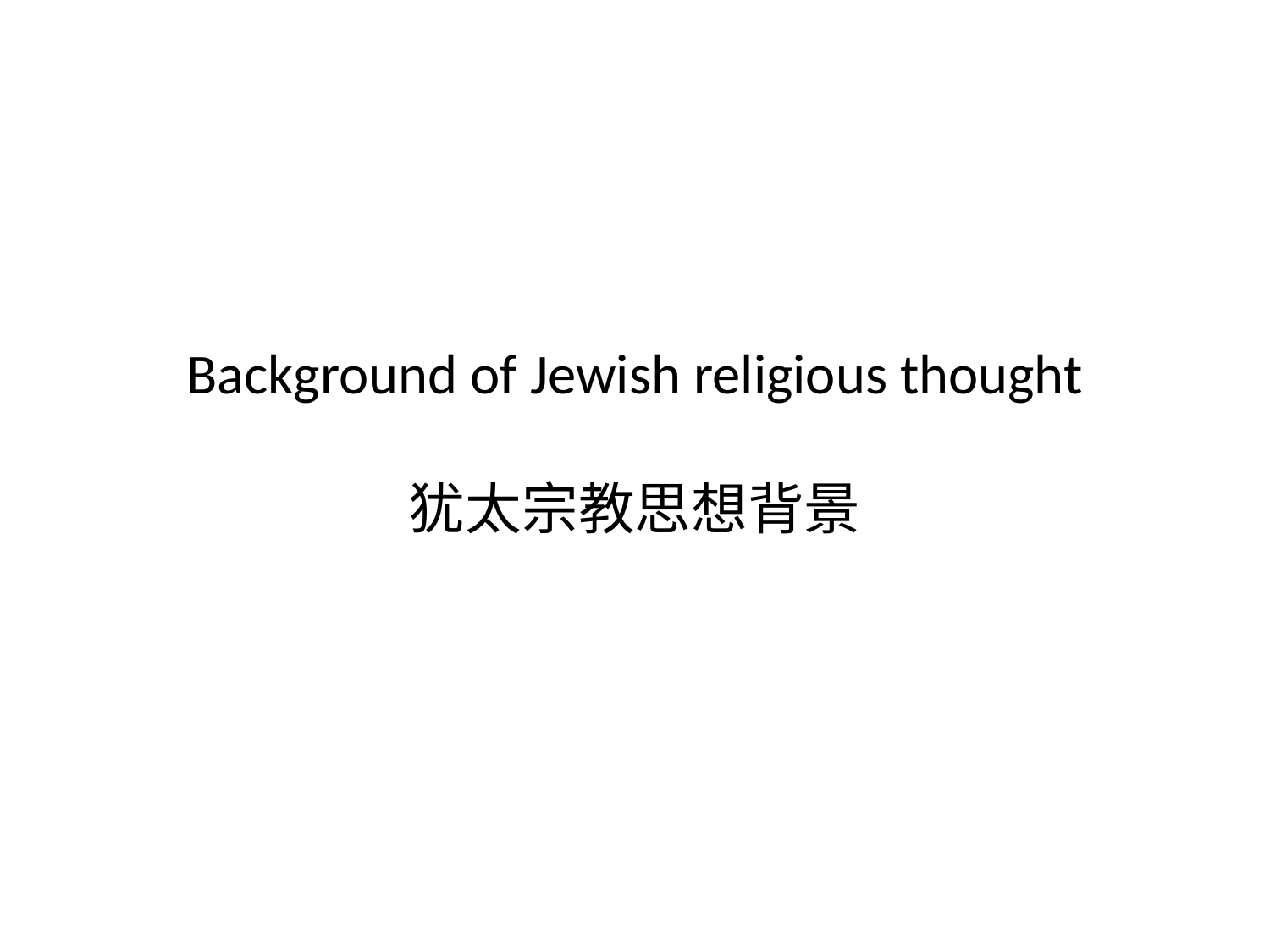

# Background of Jewish religious thought 犹太宗教思想背景